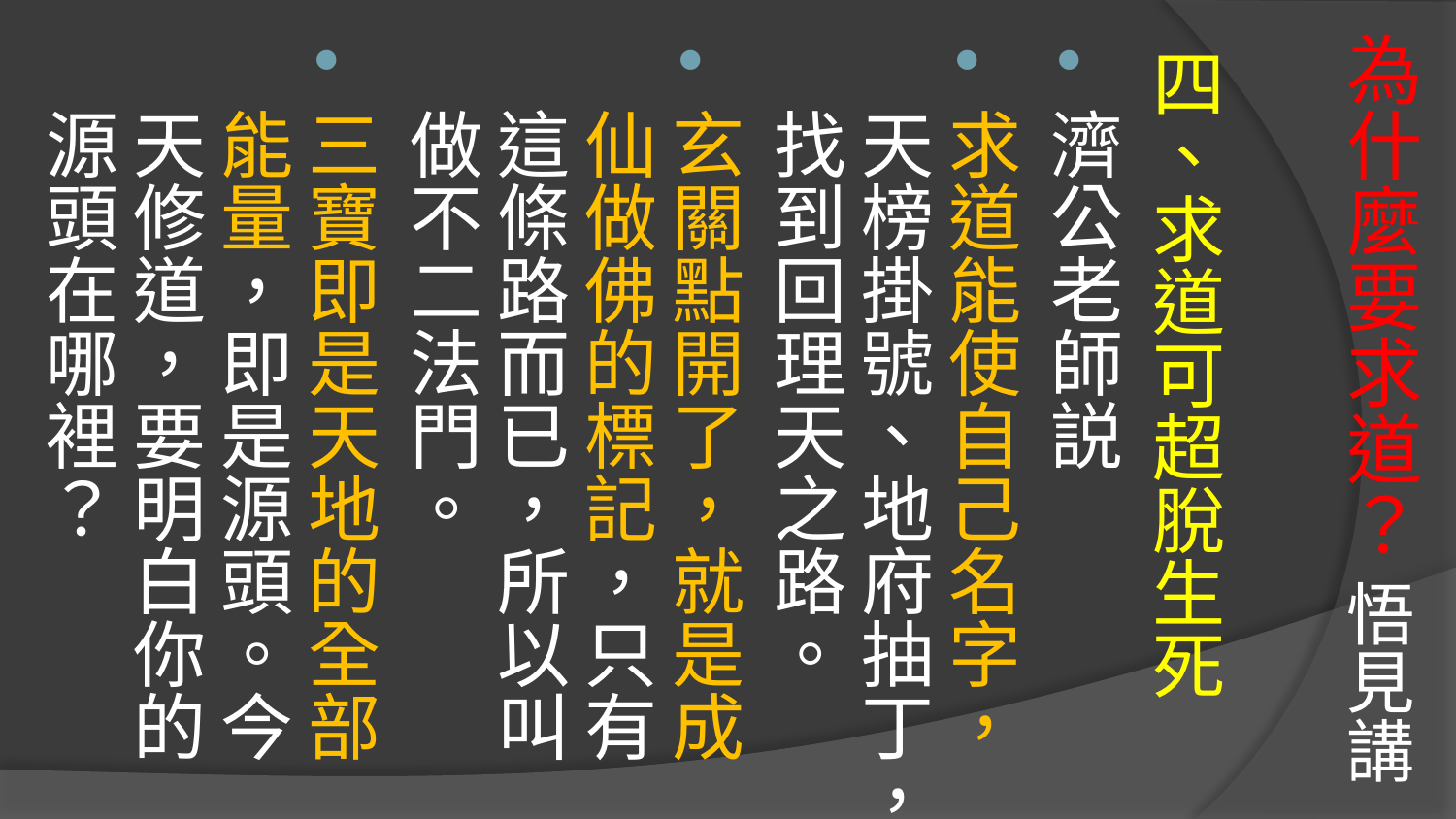

# 為什麼要求道？ 悟見講
四、求道可超脫生死
濟公老師説
求道能使自己名字，天榜掛號、地府抽丁，找到回理天之路。
玄關點開了，就是成仙做佛的標記，只有這條路而已，所以叫做不二法門。
三寶即是天地的全部能量，即是源頭。今天修道，要明白你的源頭在哪裡？